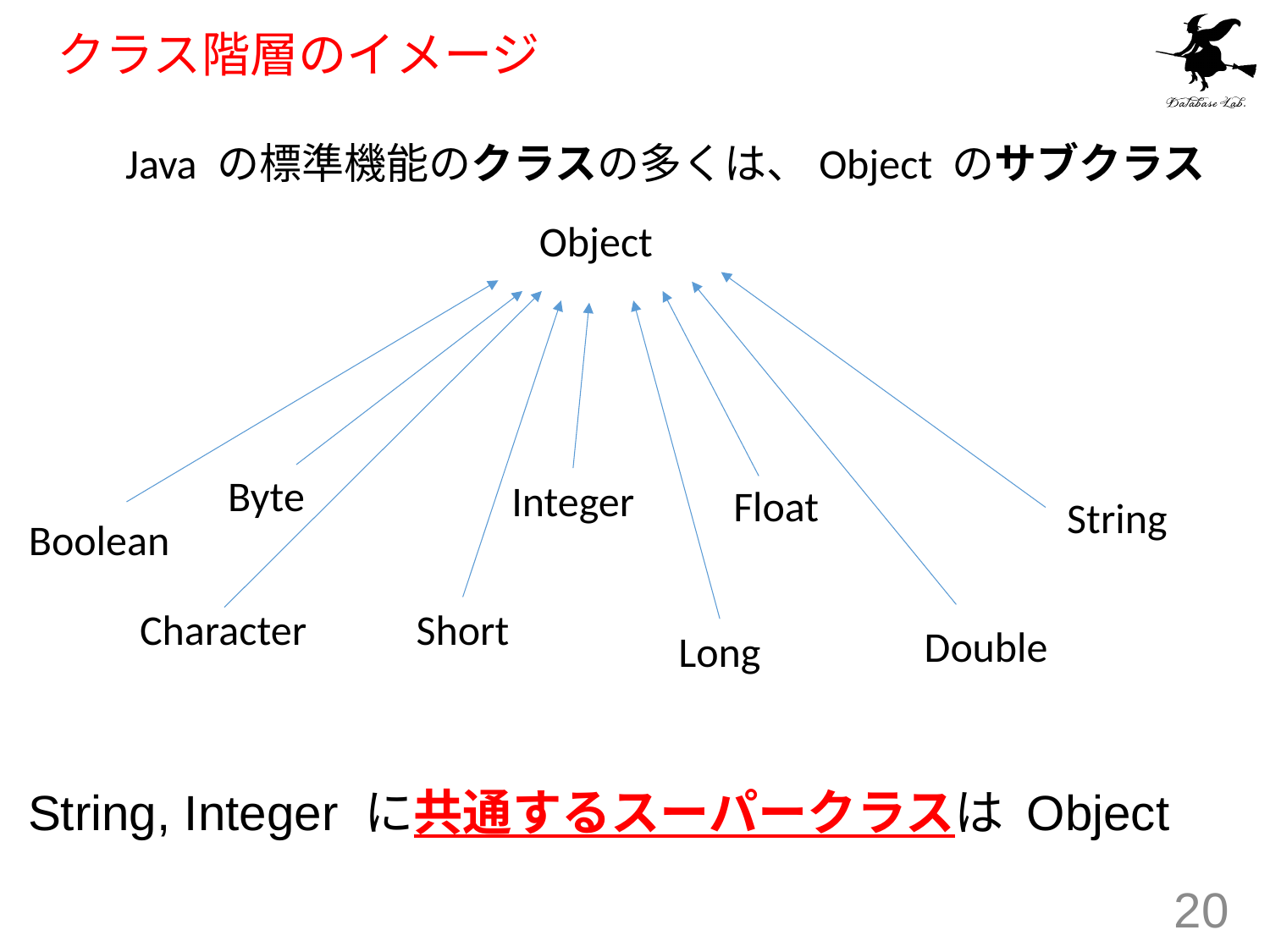

# クラス階層のイメージ
Java の標準機能のクラスの多くは、Object のサブクラス
Object
Byte
Integer
Float
String
Boolean
Short
Character
Double
Long
String, Integer に共通するスーパークラスは Object
20